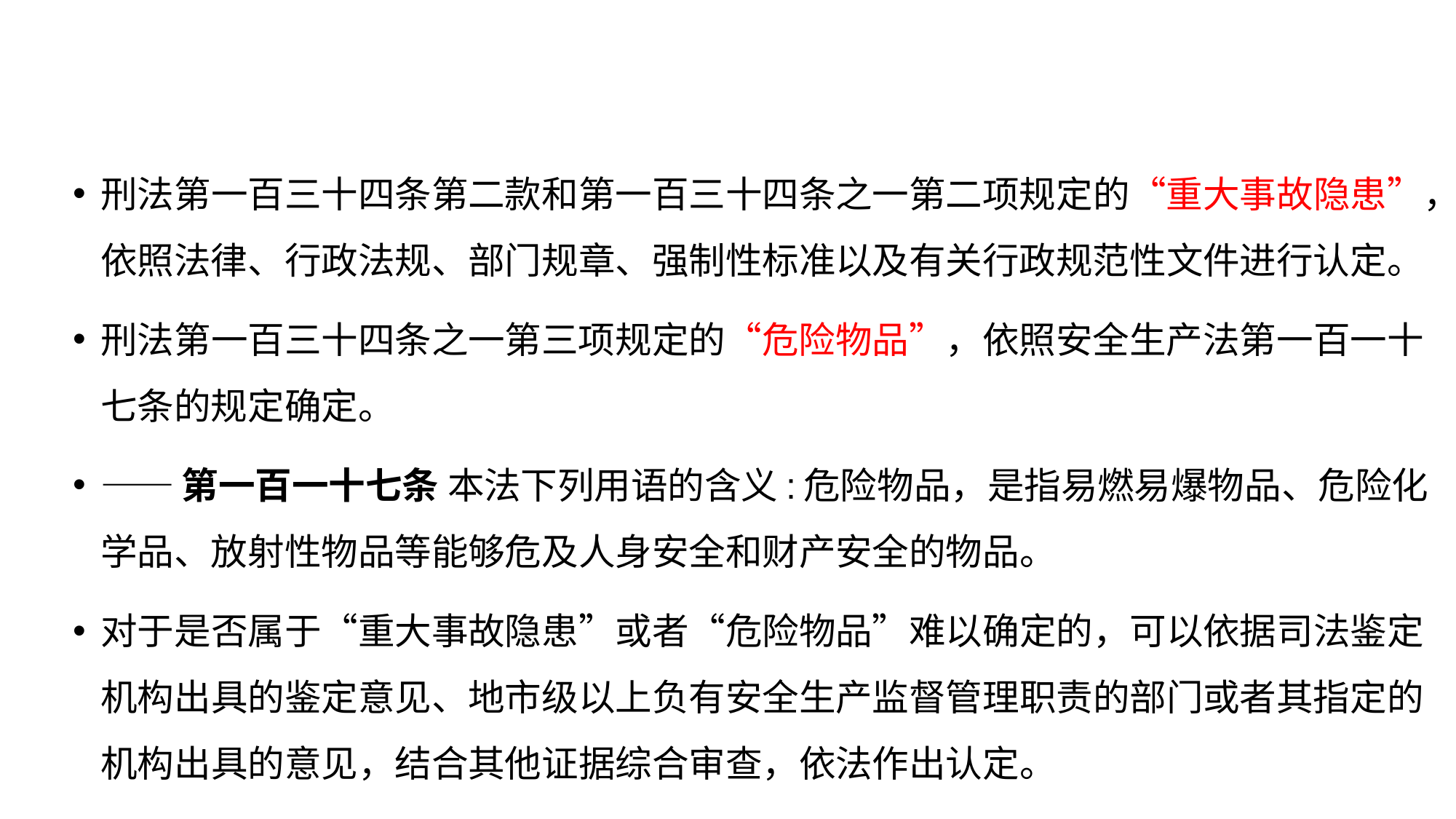

#
刑法第一百三十四条第二款和第一百三十四条之一第二项规定的“重大事故隐患”，依照法律、行政法规、部门规章、强制性标准以及有关行政规范性文件进行认定。
刑法第一百三十四条之一第三项规定的“危险物品”，依照安全生产法第一百一十七条的规定确定。
——第一百一十七条 本法下列用语的含义:危险物品，是指易燃易爆物品、危险化学品、放射性物品等能够危及人身安全和财产安全的物品。
对于是否属于“重大事故隐患”或者“危险物品”难以确定的，可以依据司法鉴定机构出具的鉴定意见、地市级以上负有安全生产监督管理职责的部门或者其指定的机构出具的意见，结合其他证据综合审查，依法作出认定。